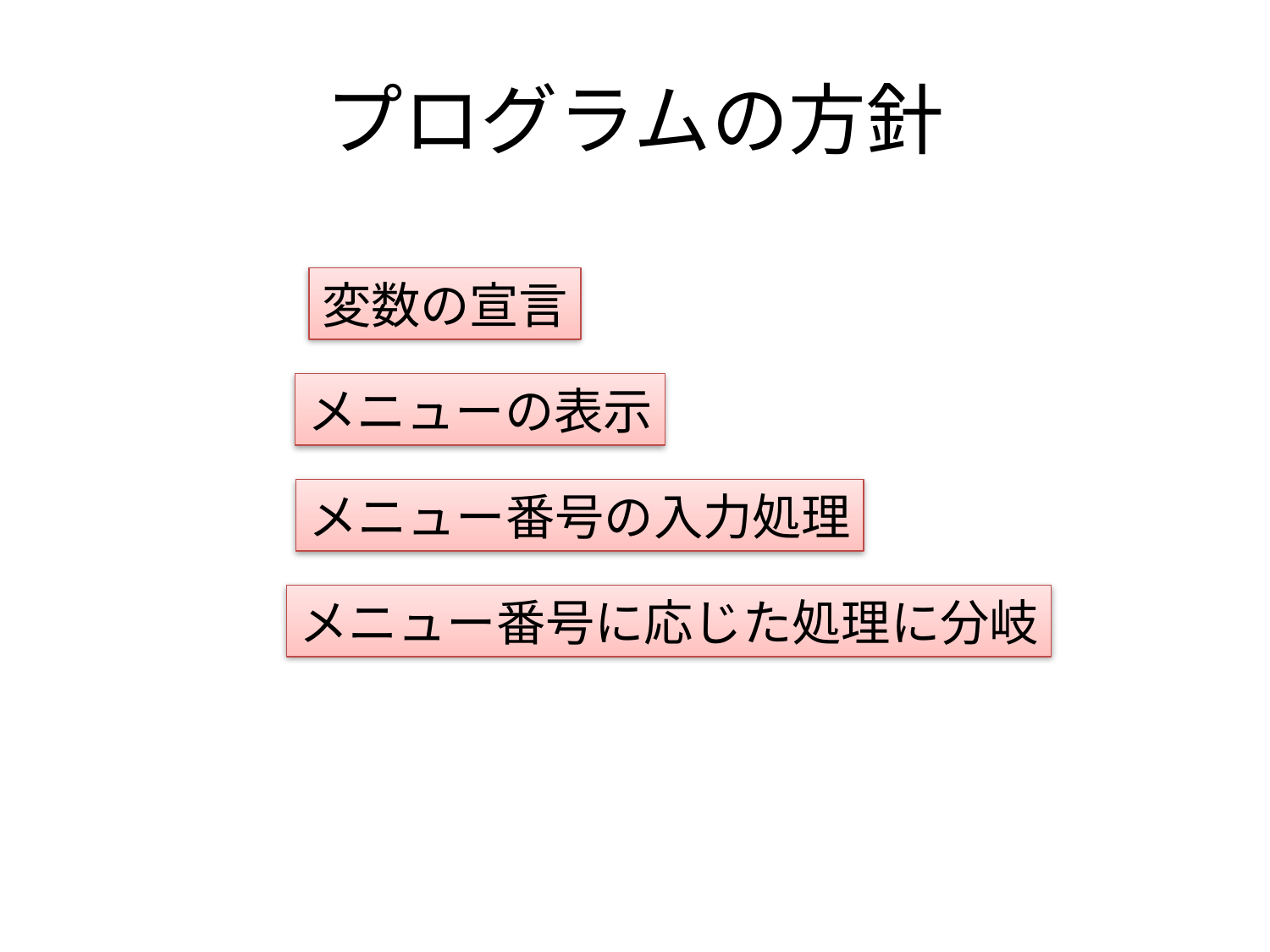

# プログラムの方針
変数の宣言
メニューの表示
メニュー番号の入力処理
メニュー番号に応じた処理に分岐